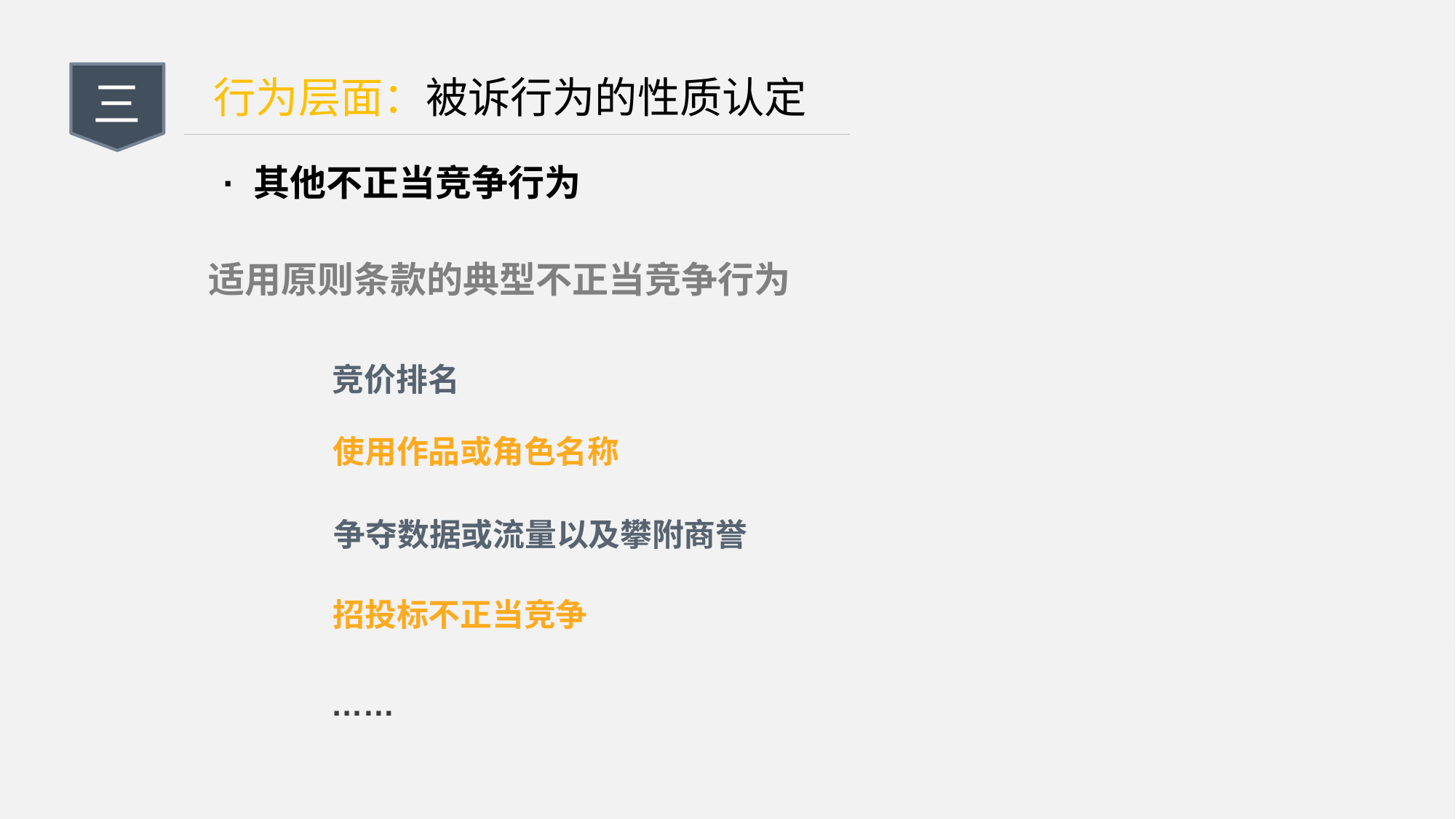

三
行为层面：被诉行为的性质认定
· 其他不正当竞争行为
适用原则条款的典型不正当竞争行为
竞价排名
使用作品或角色名称
争夺数据或流量以及攀附商誉
招投标不正当竞争
……